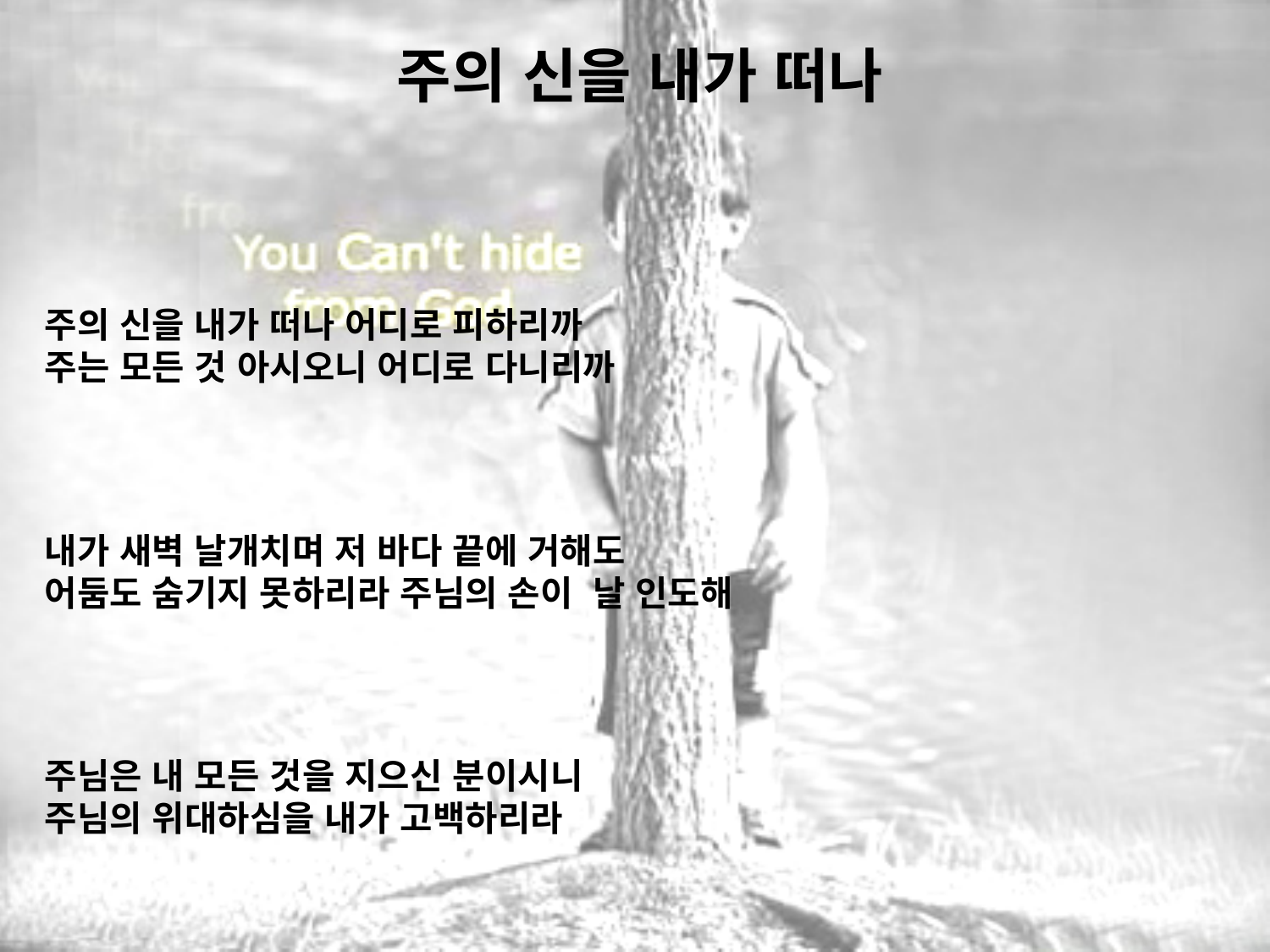

# 주의 신을 내가 떠나
주의 신을 내가 떠나 어디로 피하리까
주는 모든 것 아시오니 어디로 다니리까

내가 새벽 날개치며 저 바다 끝에 거해도
어둠도 숨기지 못하리라 주님의 손이  날 인도해

주님은 내 모든 것을 지으신 분이시니
주님의 위대하심을 내가 고백하리라